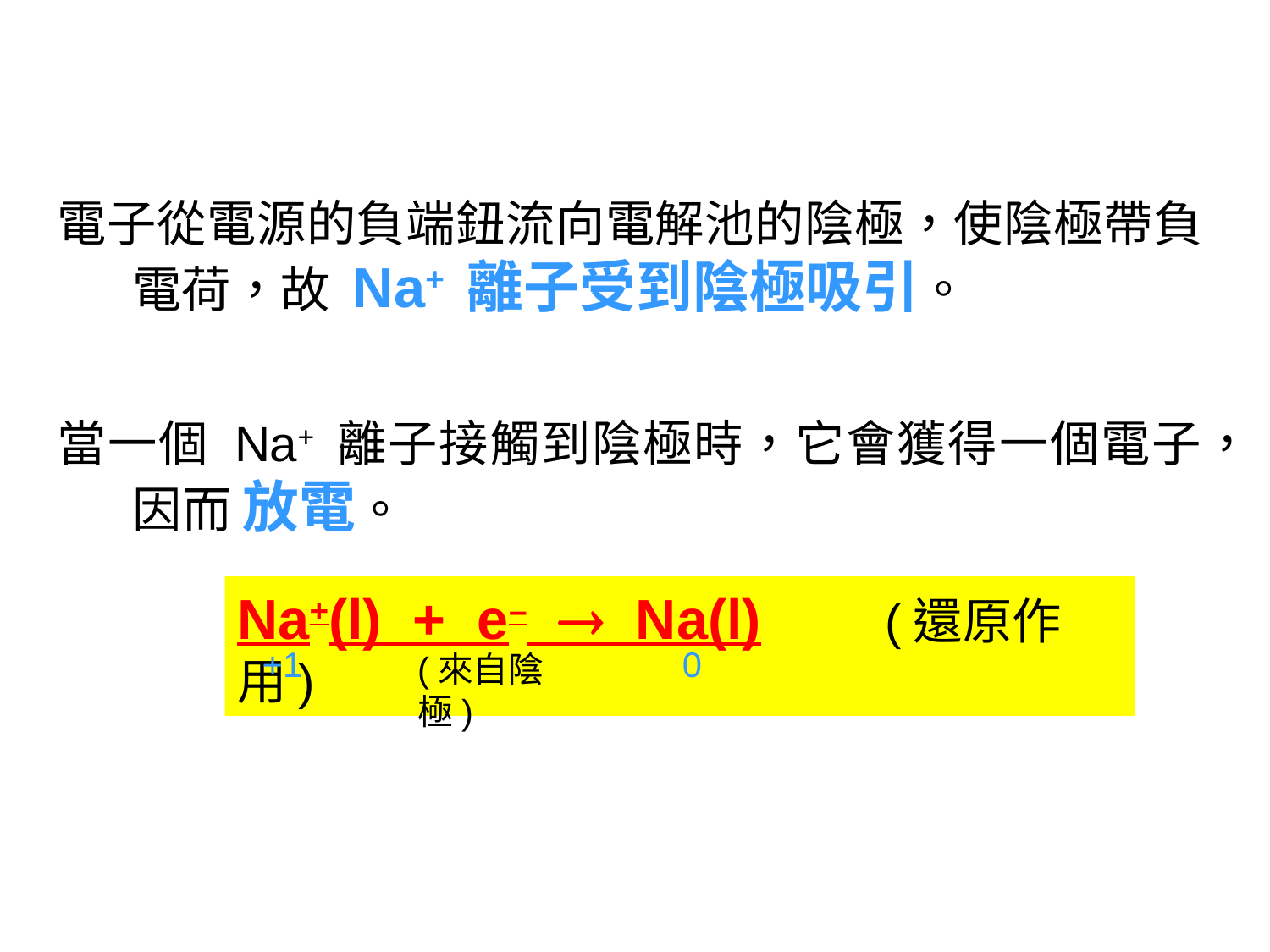

電子從電源的負端鈕流向電解池的陰極，使陰極帶負電荷，故 Na+ 離子受到陰極吸引。
當一個 Na+ 離子接觸到陰極時，它會獲得一個電子，因而 放電。
Na+(l)  +  e–  →  Na(l)         (還原作用)
+1                                       0
(來自陰極)